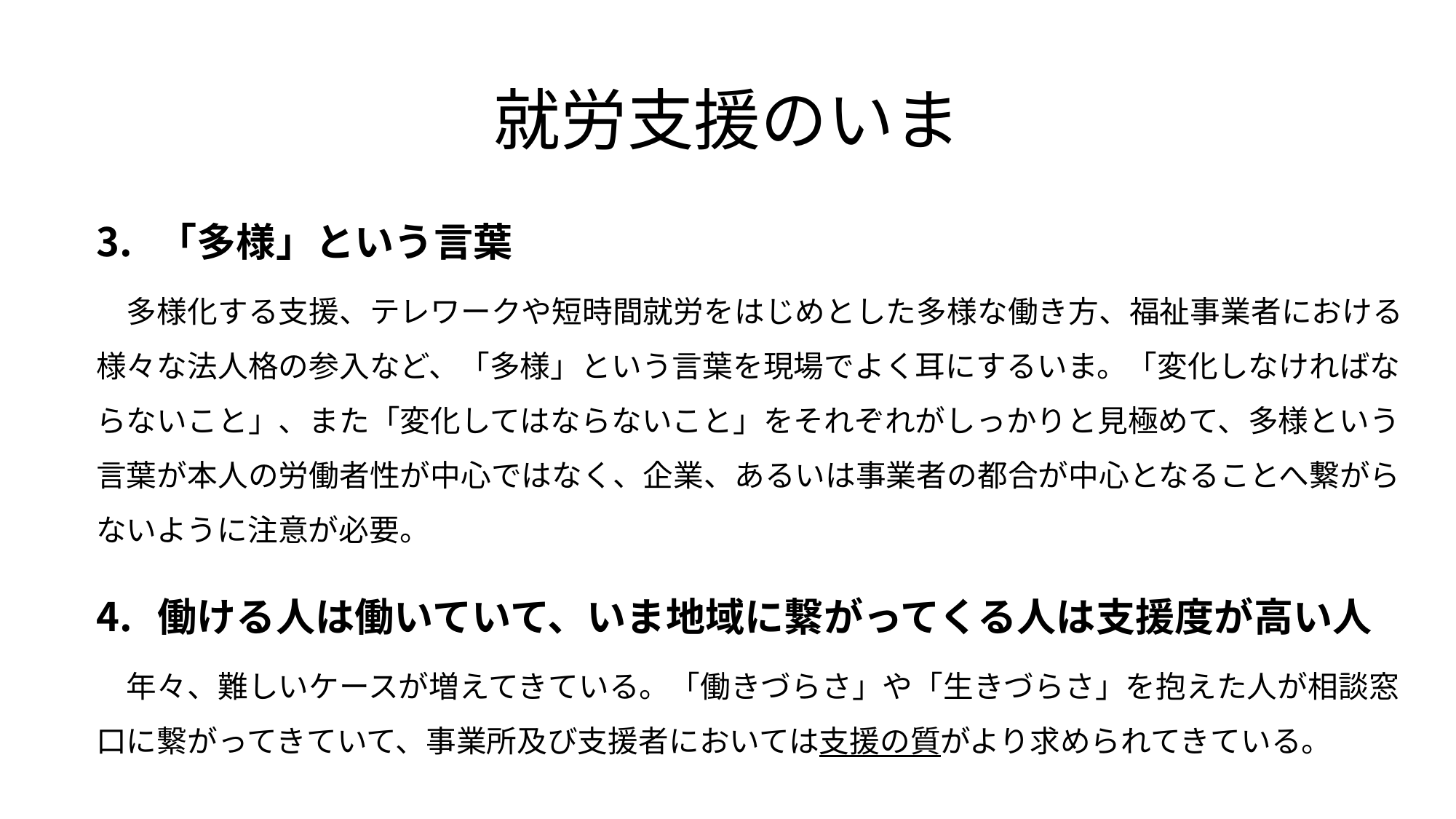

# 就労支援のいま
「多様」という言葉
　多様化する支援、テレワークや短時間就労をはじめとした多様な働き方、福祉事業者における様々な法人格の参入など、「多様」という言葉を現場でよく耳にするいま。「変化しなければならないこと」、また「変化してはならないこと」をそれぞれがしっかりと見極めて、多様という言葉が本人の労働者性が中心ではなく、企業、あるいは事業者の都合が中心となることへ繋がらないように注意が必要。

働ける人は働いていて、いま地域に繋がってくる人は支援度が高い人
　年々、難しいケースが増えてきている。「働きづらさ」や「生きづらさ」を抱えた人が相談窓口に繋がってきていて、事業所及び支援者においては支援の質がより求められてきている。